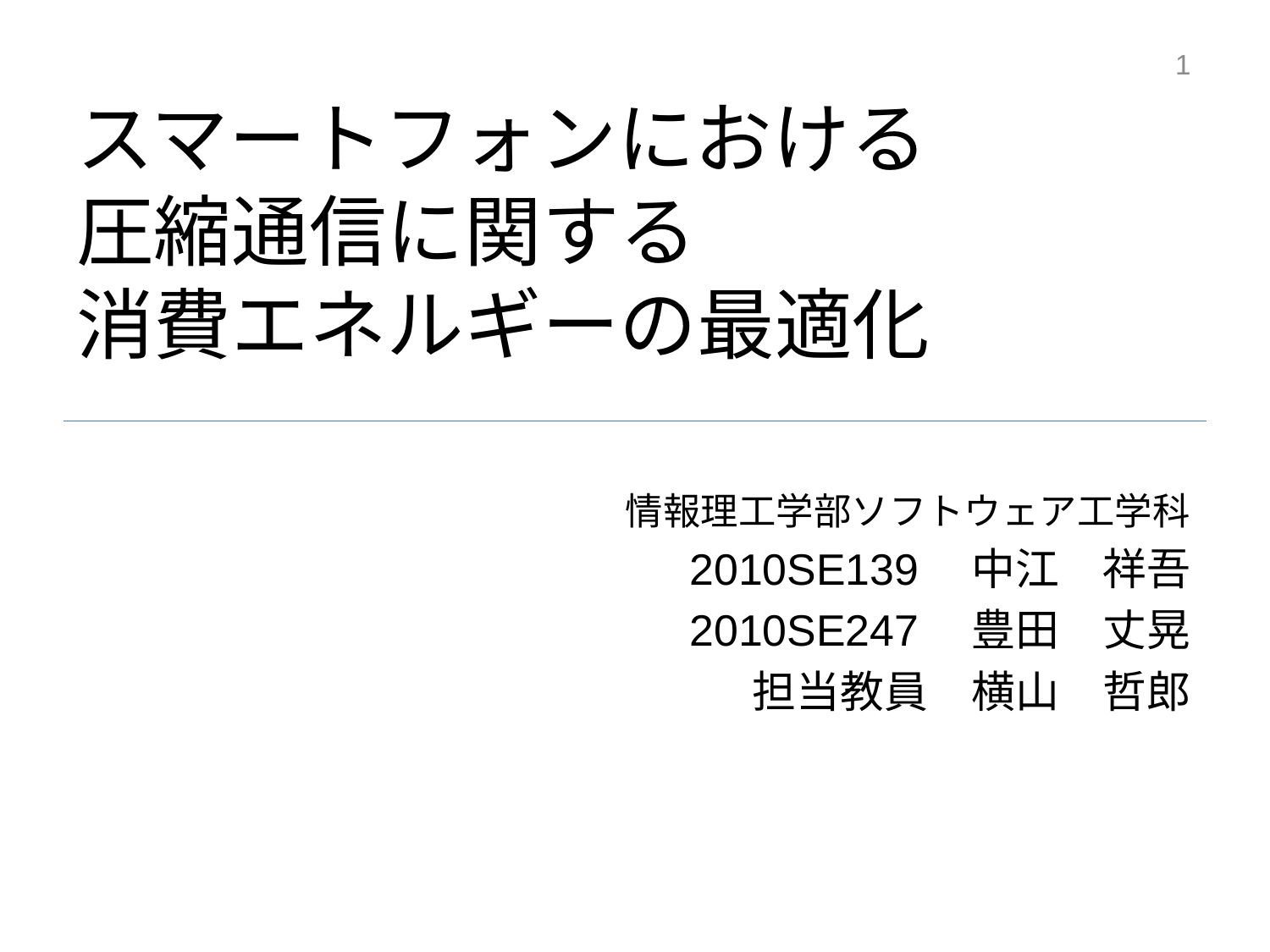

# スマートフォンにおける 圧縮通信に関する 消費エネルギーの最適化
1
情報理工学部ソフトウェア工学科
2010SE139　中江　祥吾
2010SE247　豊田　丈晃
担当教員　横山　哲郎